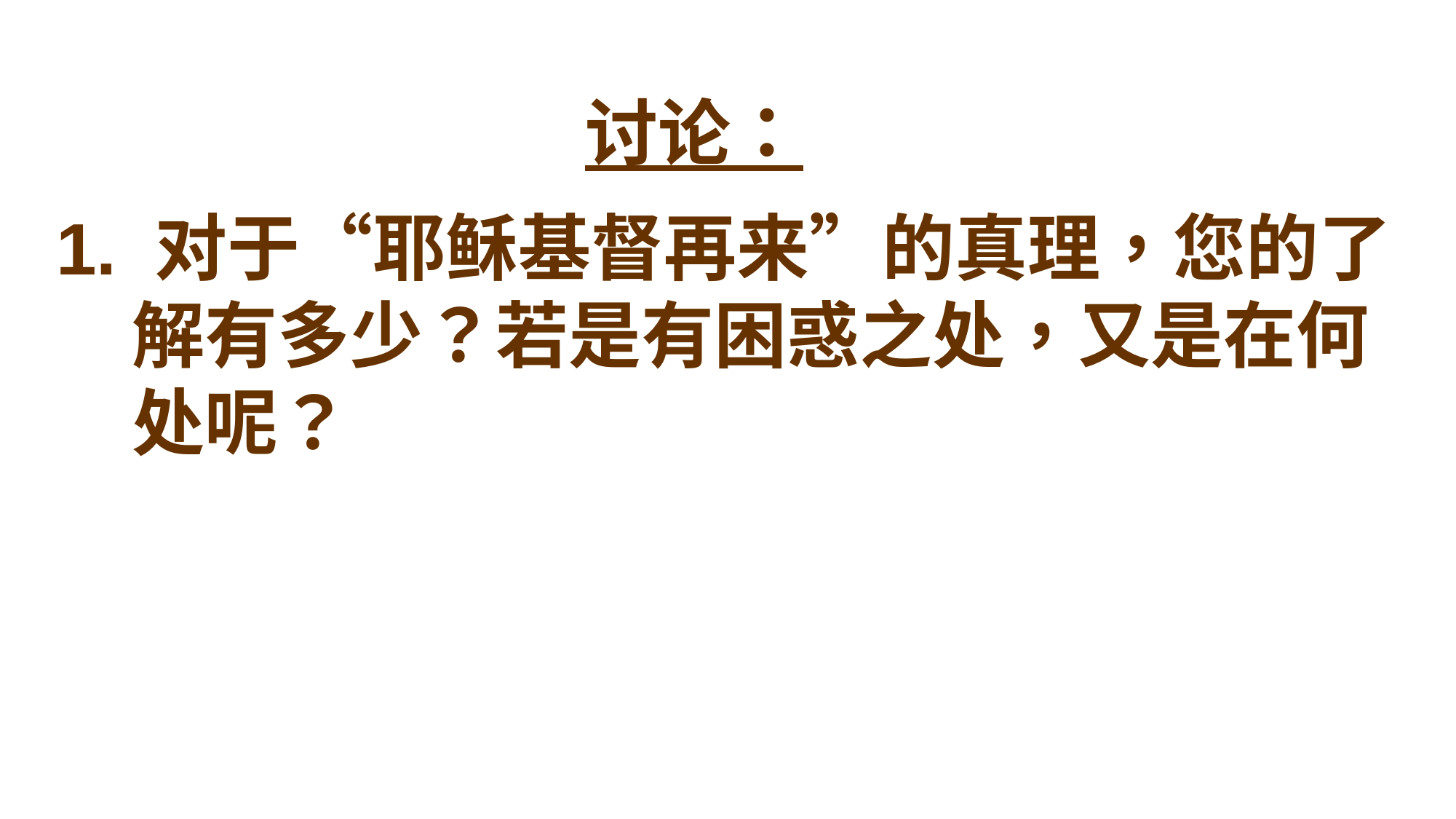

讨论：
1. 对于“耶稣基督再来”的真理，您的了解有多少？若是有困惑之处，又是在何处呢？